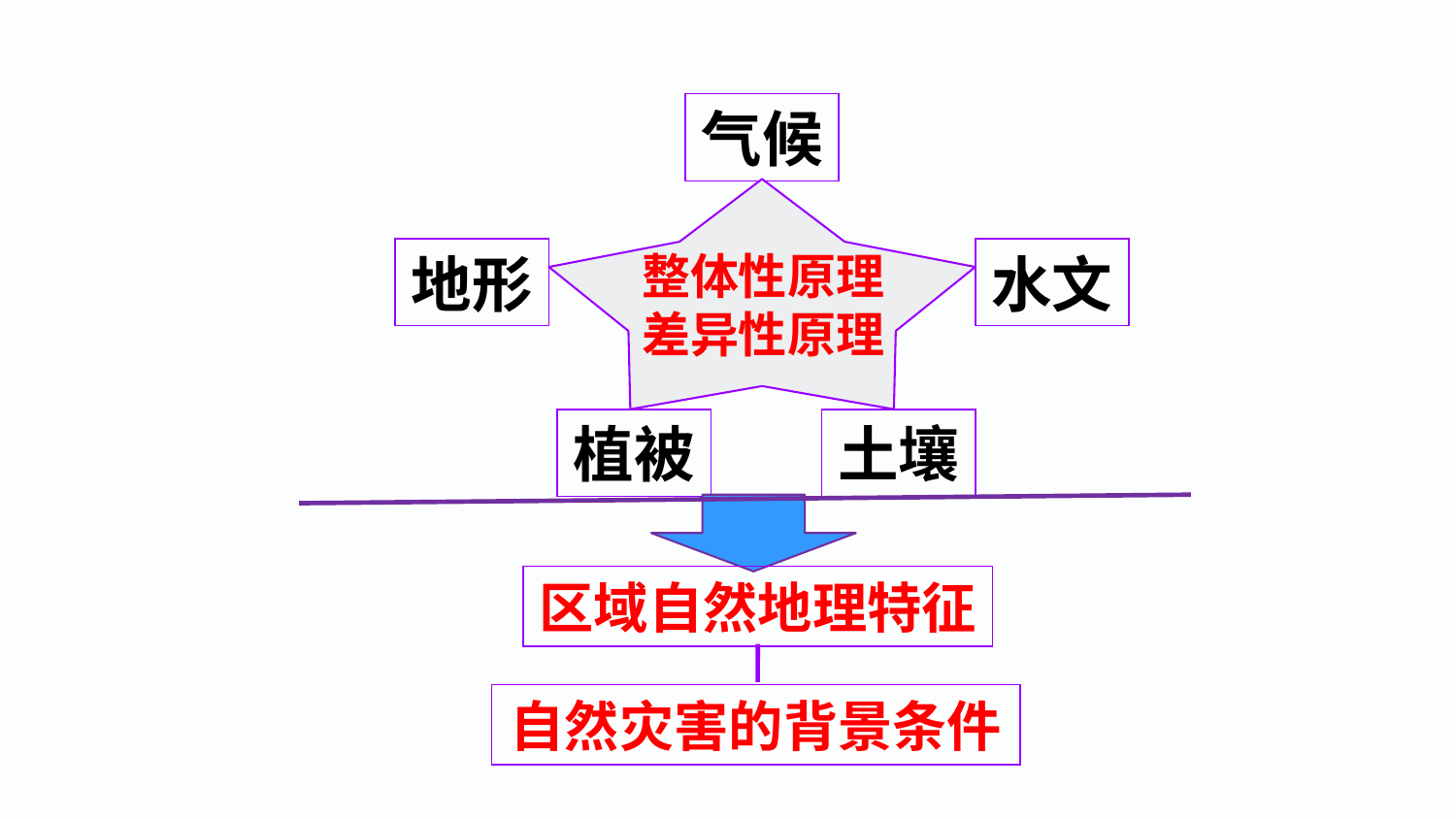

气候

整体性原理差异性原理
地形
水文
植被
土壤

区域自然地理特征
自然灾害的背景条件